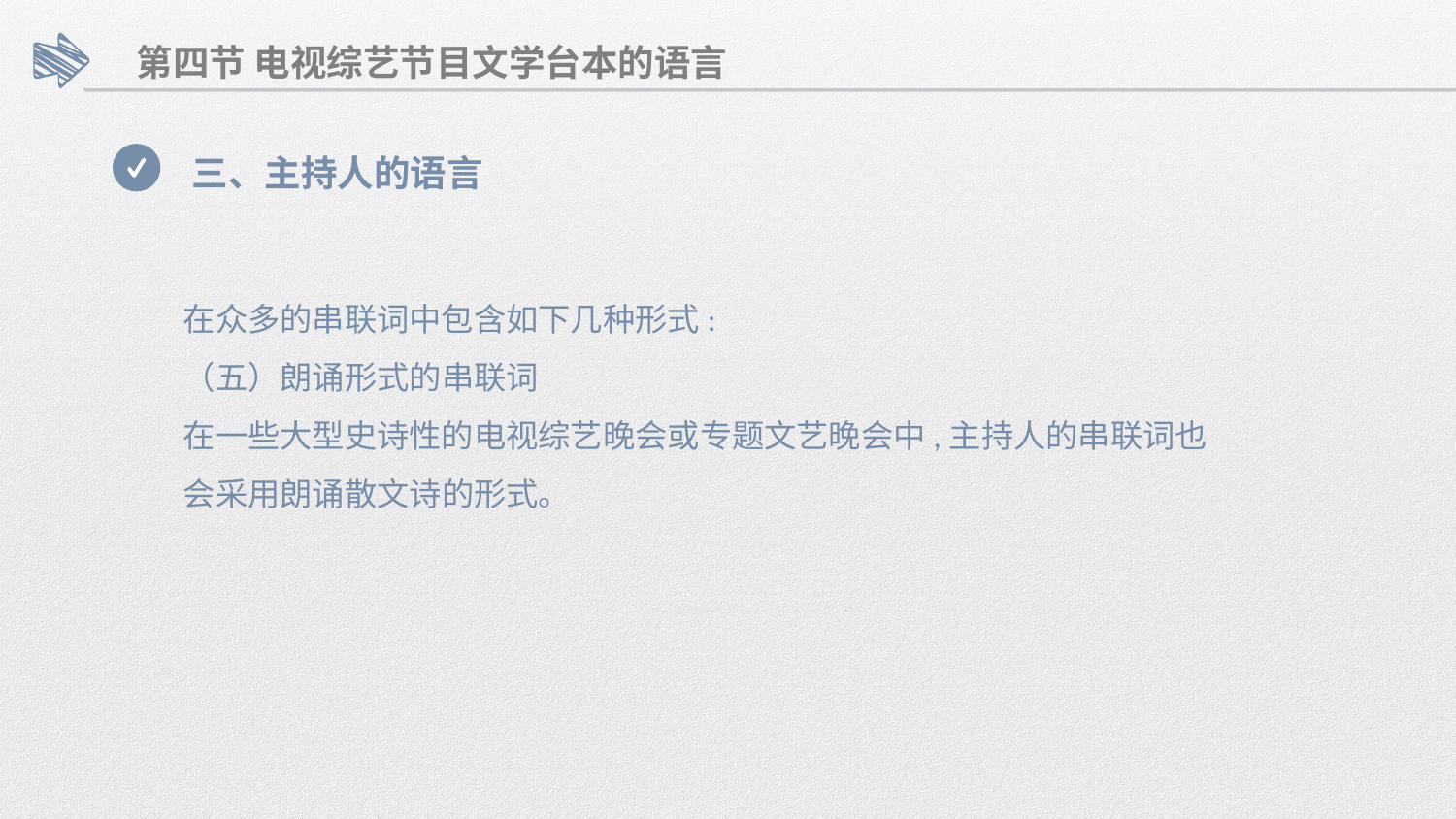

第四节 电视综艺节目文学台本的语言
三、主持人的语言

在众多的串联词中包含如下几种形式:
（五）朗诵形式的串联词
在一些大型史诗性的电视综艺晚会或专题文艺晚会中,主持人的串联词也
会采用朗诵散文诗的形式。